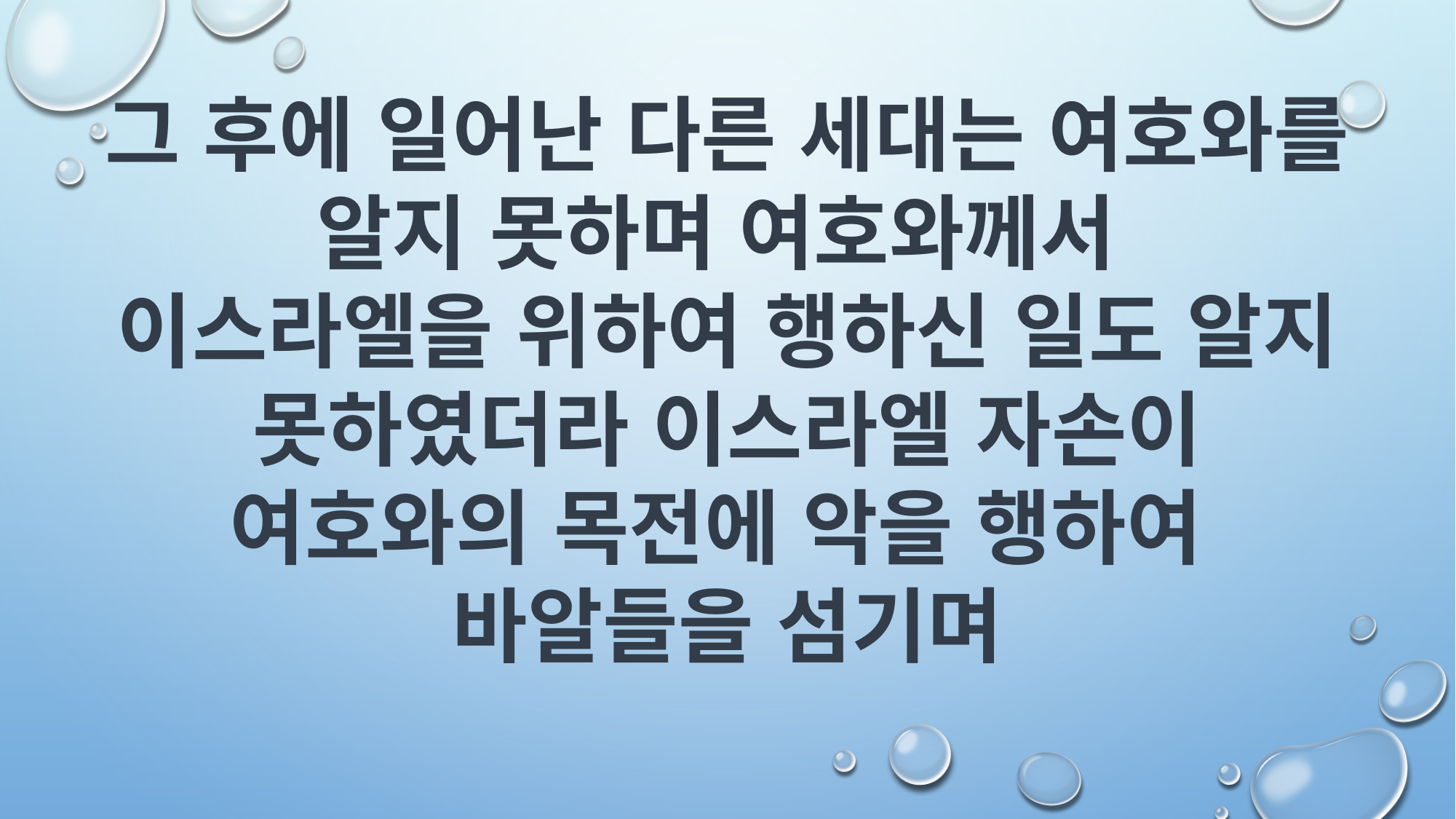

그 후에 일어난 다른 세대는 여호와를 알지 못하며 여호와께서
이스라엘을 위하여 행하신 일도 알지 못하였더라 이스라엘 자손이 여호와의 목전에 악을 행하여
바알들을 섬기며